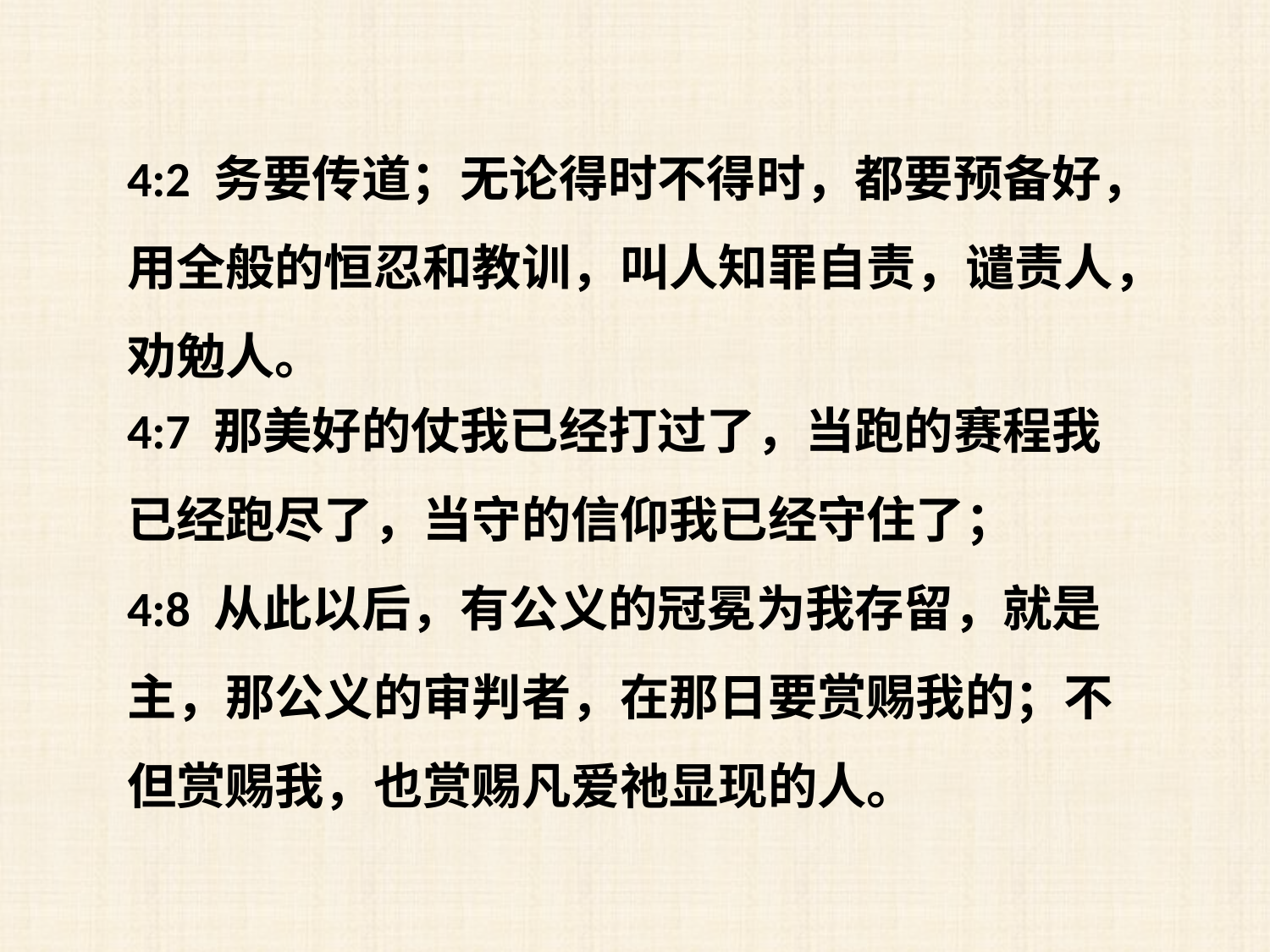

4:2 务要传道；无论得时不得时，都要预备好，用全般的恒忍和教训，叫人知罪自责，谴责人，劝勉人。
4:7 那美好的仗我已经打过了，当跑的赛程我已经跑尽了，当守的信仰我已经守住了；
4:8 从此以后，有公义的冠冕为我存留，就是主，那公义的审判者，在那日要赏赐我的；不但赏赐我，也赏赐凡爱祂显现的人。